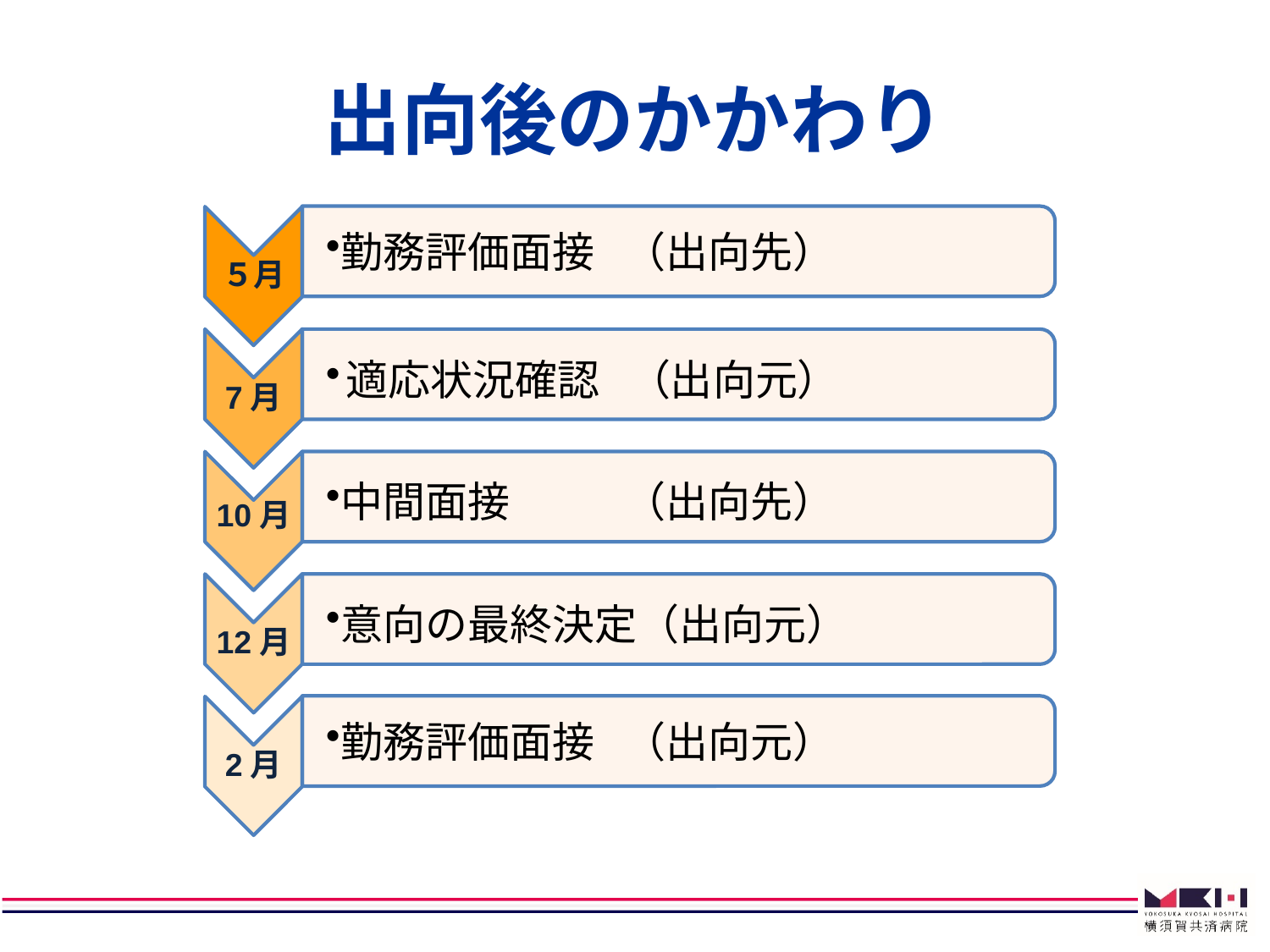

# 出向後のかかわり
５月
勤務評価面接   （出向先）
7月
適応状況確認   （出向元）
10月
中間面接　　   （出向先）
12月
意向の最終決定（出向元）
2月
勤務評価面接   （出向元）